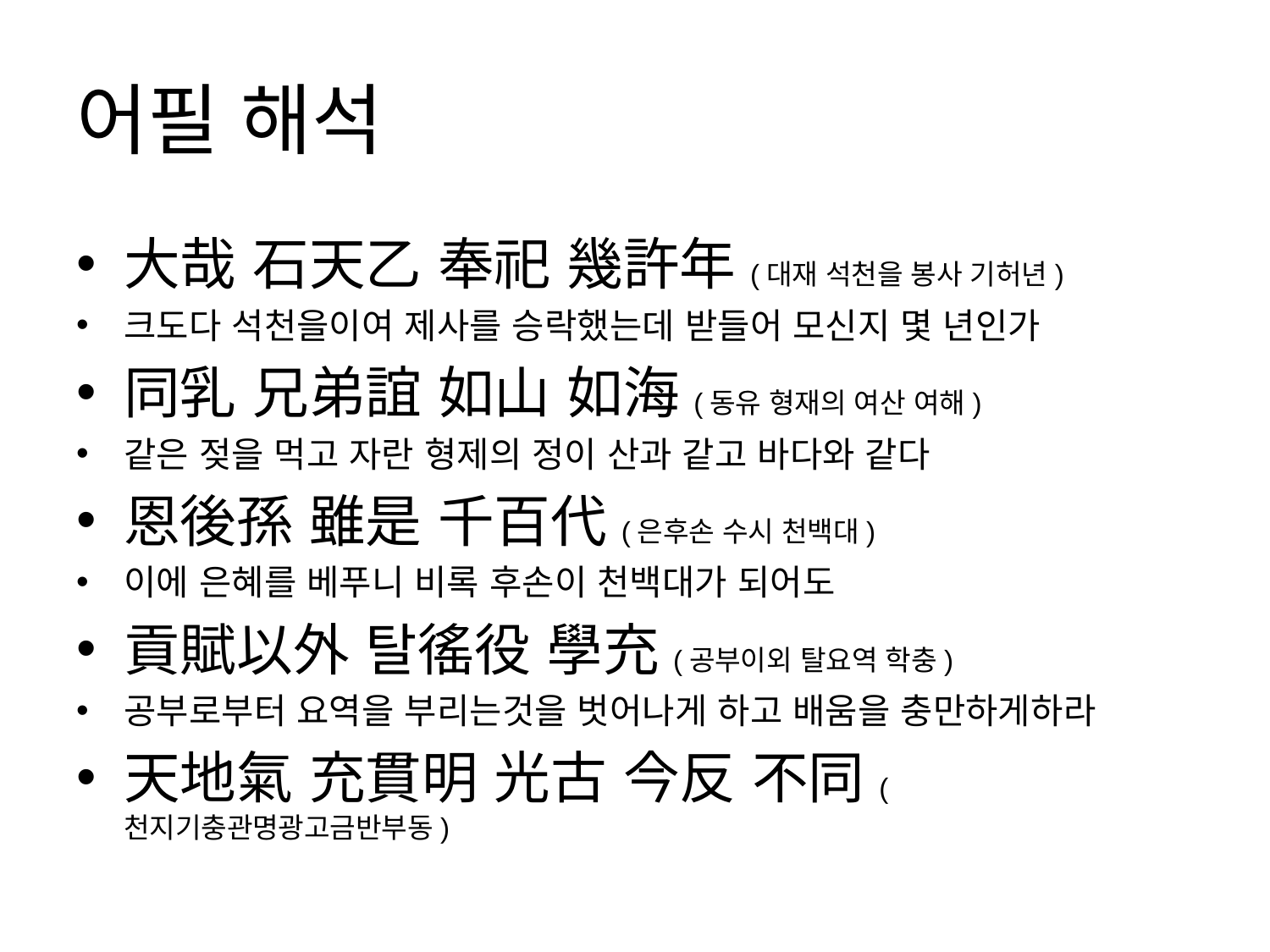

# 어필 해석
大哉 石天乙 奉祀 幾許年(대재 석천을 봉사 기허년)
크도다 석천을이여 제사를 승락했는데 받들어 모신지 몇 년인가
同乳 兄弟誼 如山 如海(동유 형재의 여산 여해)
같은 젖을 먹고 자란 형제의 정이 산과 같고 바다와 같다
恩後孫 雖是 千百代(은후손 수시 천백대)
이에 은혜를 베푸니 비록 후손이 천백대가 되어도
貢賦以外 탈徭役 學充(공부이외 탈요역 학충)
공부로부터 요역을 부리는것을 벗어나게 하고 배움을 충만하게하라
天地氣 充貫明 光古 今反 不同(천지기충관명광고금반부동)